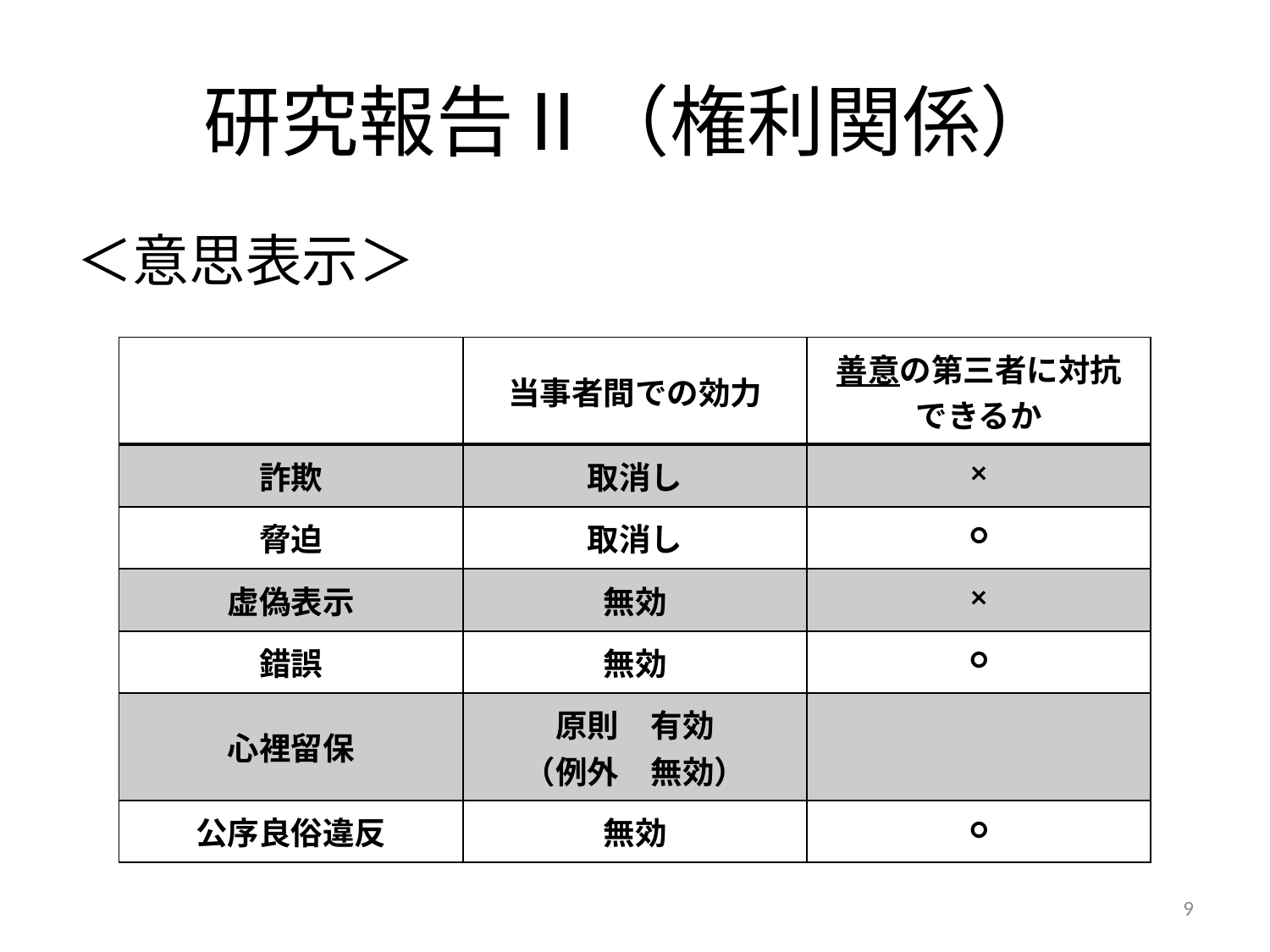

# 研究報告Ⅱ（権利関係）
＜意思表示＞

|  | 当事者間での効力 | 善意の第三者に対抗 できるか |
| --- | --- | --- |
| 詐欺 | 取消し | × |
| 脅迫 | 取消し | ○ |
| 虚偽表示 | 無効 | × |
| 錯誤 | 無効 | ○ |
| 心裡留保 | 原則　有効 （例外　無効） |  |
| 公序良俗違反 | 無効 | ○ |
9